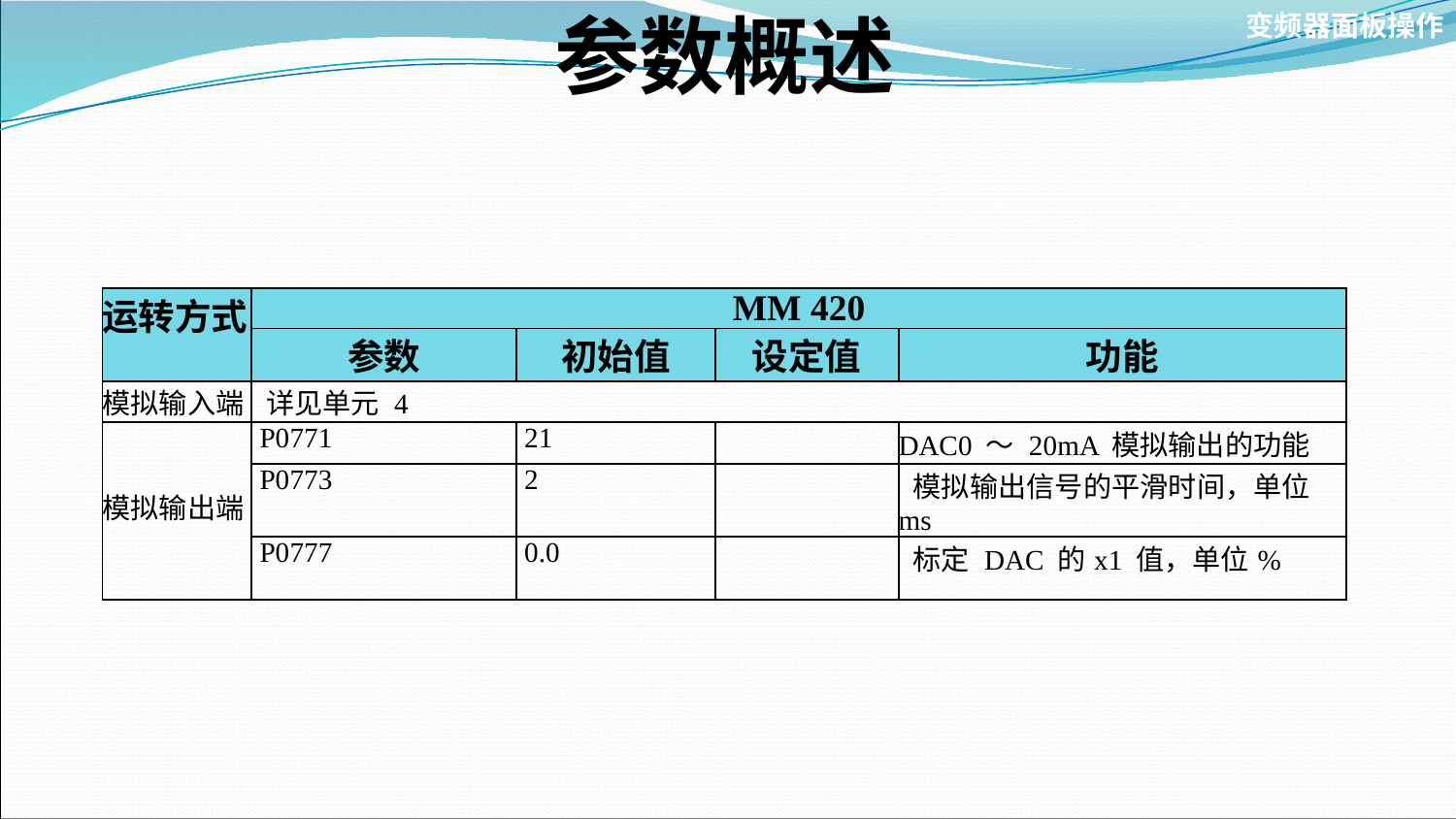

# 参数概述
变频器面板操作
| 运转方式 | MM 420 |  |  |  |
| --- | --- | --- | --- | --- |
|  | 参数 | 初始值 | 设定值 | 功能 |
| 模拟输入端 | 详见单元 4 |  |  |  |
| 模拟输出端 | P0771 | 21 |  | DAC0 ～ 20mA 模拟输出的功能 |
|  | P0773 | 2 |  | 模拟输出信号的平滑时间，单位ms |
|  | P0777 | 0.0 |  | 标定 DAC 的x1 值，单位% |
5